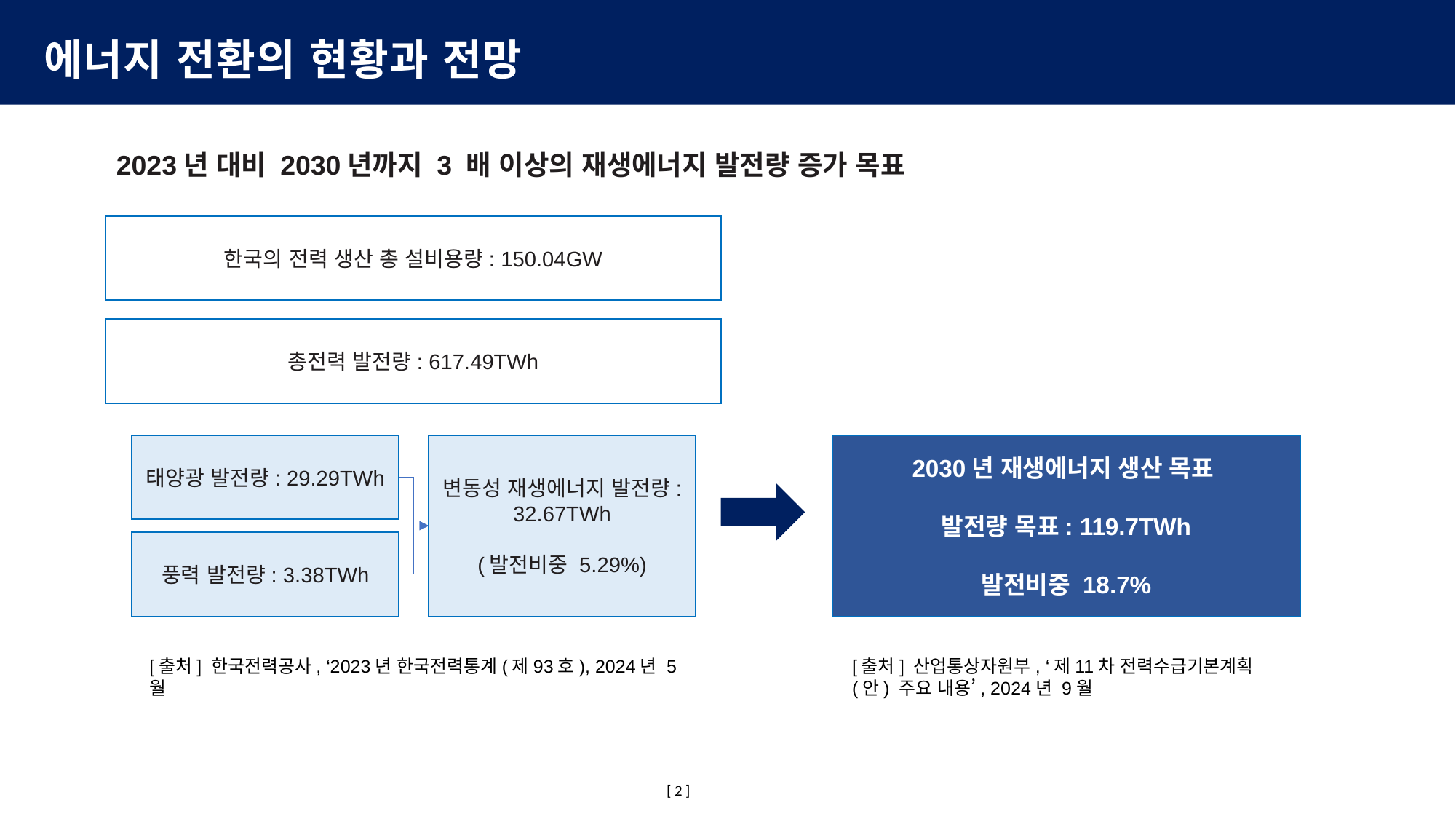

에너지 전환의 현황과 전망
2023년 대비 2030년까지 3 배 이상의 재생에너지 발전량 증가 목표
한국의 전력 생산 총 설비용량: 150.04GW
총전력 발전량: 617.49TWh
변동성 재생에너지 발전량: 32.67TWh

(발전비중 5.29%)
태양광 발전량: 29.29TWh
2030년 재생에너지 생산 목표

발전량 목표: 119.7TWh

발전비중 18.7%

풍력 발전량: 3.38TWh
[출처] 한국전력공사, ‘2023년 한국전력통계(제93호), 2024년 5월
[출처] 산업통상자원부, ‘제11차 전력수급기본계획(안) 주요 내용’, 2024년 9월